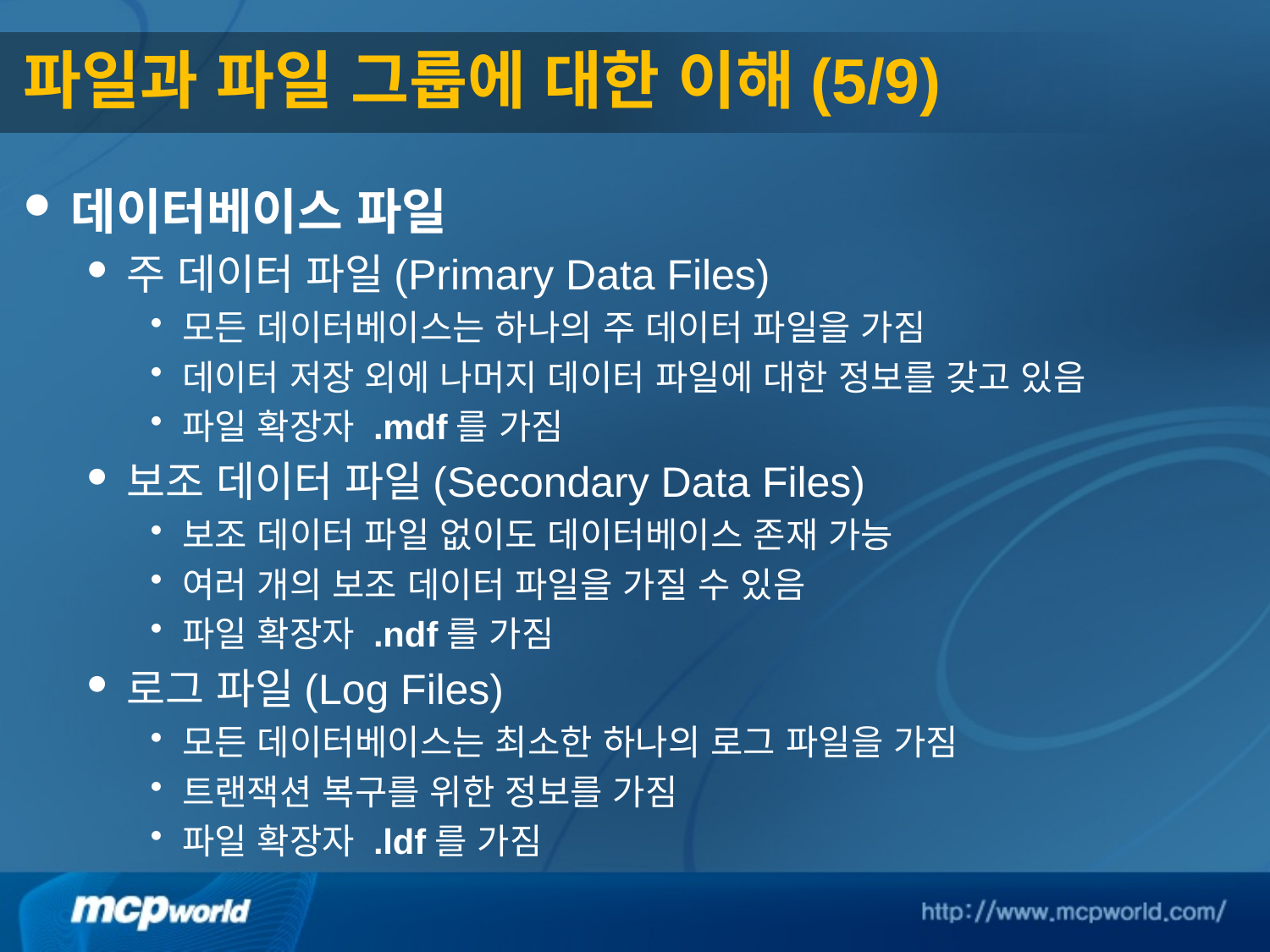

# 파일과 파일 그룹에 대한 이해(5/9)
데이터베이스 파일
주 데이터 파일(Primary Data Files)
모든 데이터베이스는 하나의 주 데이터 파일을 가짐
데이터 저장 외에 나머지 데이터 파일에 대한 정보를 갖고 있음
파일 확장자 .mdf를 가짐
보조 데이터 파일(Secondary Data Files)
보조 데이터 파일 없이도 데이터베이스 존재 가능
여러 개의 보조 데이터 파일을 가질 수 있음
파일 확장자 .ndf를 가짐
로그 파일(Log Files)
모든 데이터베이스는 최소한 하나의 로그 파일을 가짐
트랜잭션 복구를 위한 정보를 가짐
파일 확장자 .ldf를 가짐